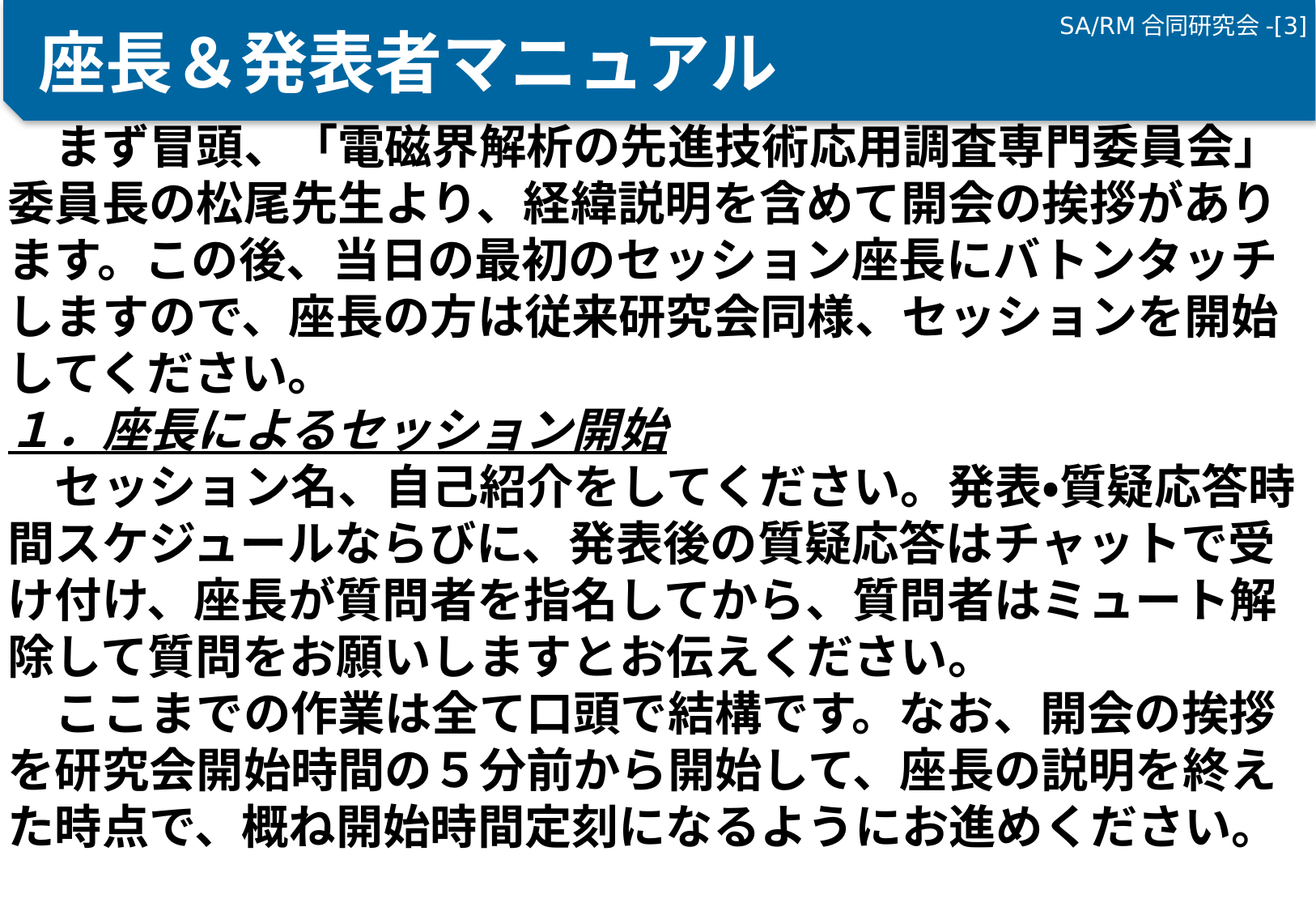

# 座長＆発表者マニュアル
　まず冒頭、「電磁界解析の先進技術応用調査専門委員会」委員長の松尾先生より、経緯説明を含めて開会の挨拶があります。この後、当日の最初のセッション座長にバトンタッチしますので、座長の方は従来研究会同様、セッションを開始してください。
１．座長によるセッション開始
　セッション名、自己紹介をしてください。発表・質疑応答時間スケジュールならびに、発表後の質疑応答はチャットで受け付け、座長が質問者を指名してから、質問者はミュート解除して質問をお願いしますとお伝えください。
　ここまでの作業は全て口頭で結構です。なお、開会の挨拶を研究会開始時間の５分前から開始して、座長の説明を終えた時点で、概ね開始時間定刻になるようにお進めください。